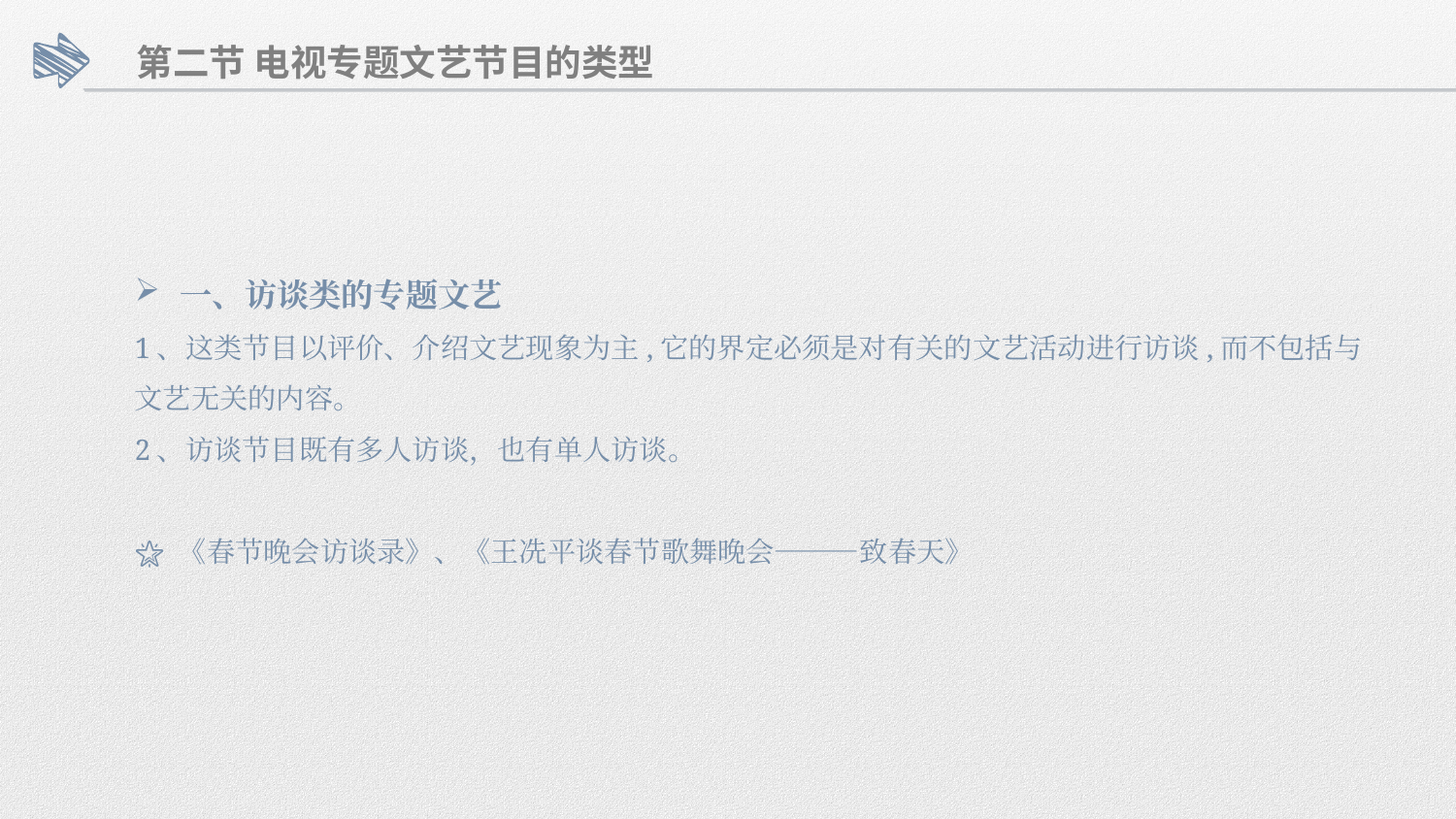

第二节 电视专题文艺节目的类型
一、访谈类的专题文艺
1、这类节目以评价、介绍文艺现象为主,它的界定必须是对有关的文艺活动进行访谈,而不包括与文艺无关的内容。
2、访谈节目既有多人访谈，也有单人访谈。

🌟 《春节晚会访谈录》、《王冼平谈春节歌舞晚会———致春天》